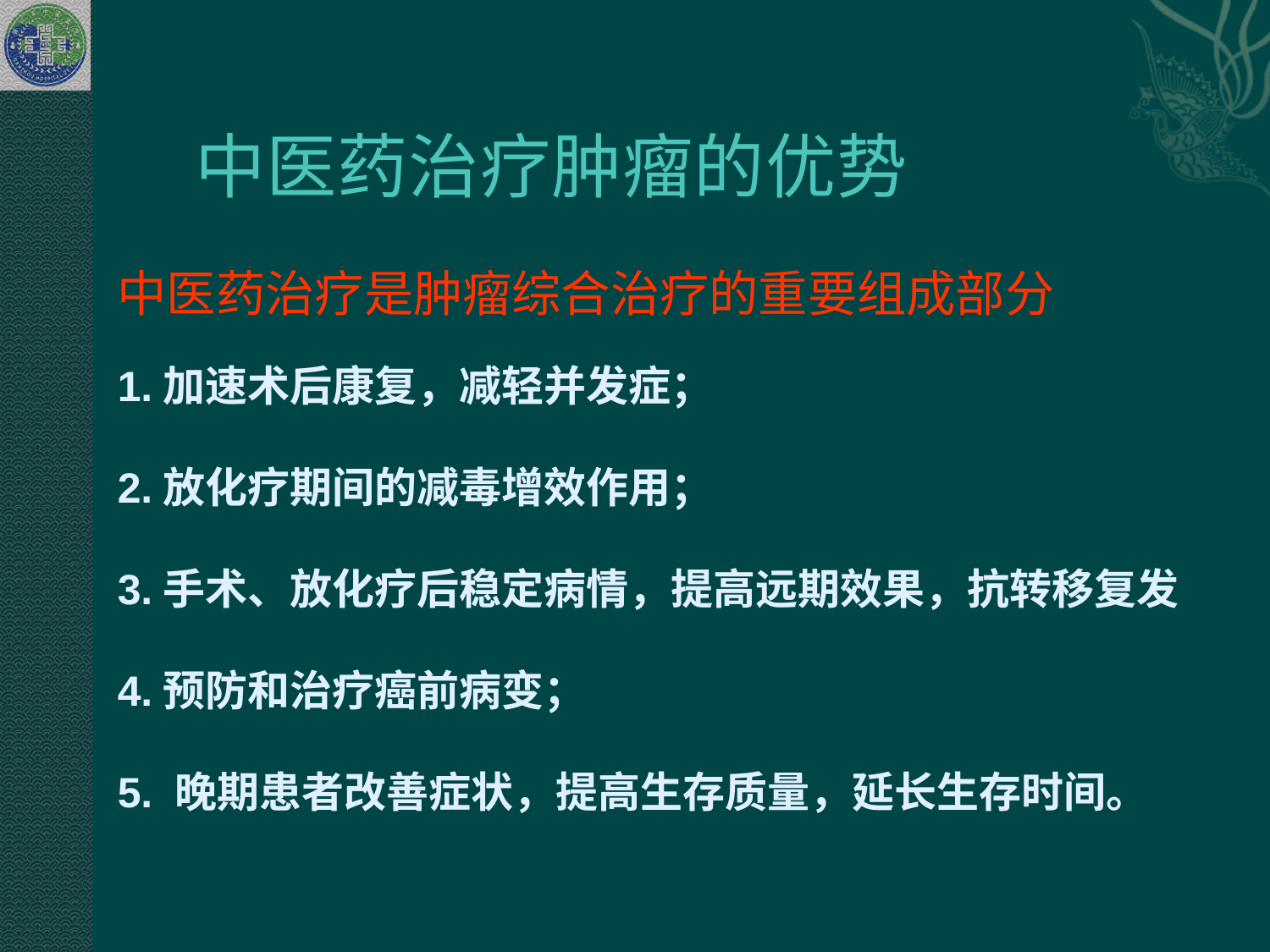

中医药治疗肿瘤的优势
中医药治疗是肿瘤综合治疗的重要组成部分
1.加速术后康复，减轻并发症；
2.放化疗期间的减毒增效作用；
3.手术、放化疗后稳定病情，提高远期效果，抗转移复发
4.预防和治疗癌前病变；
5. 晚期患者改善症状，提高生存质量，延长生存时间。